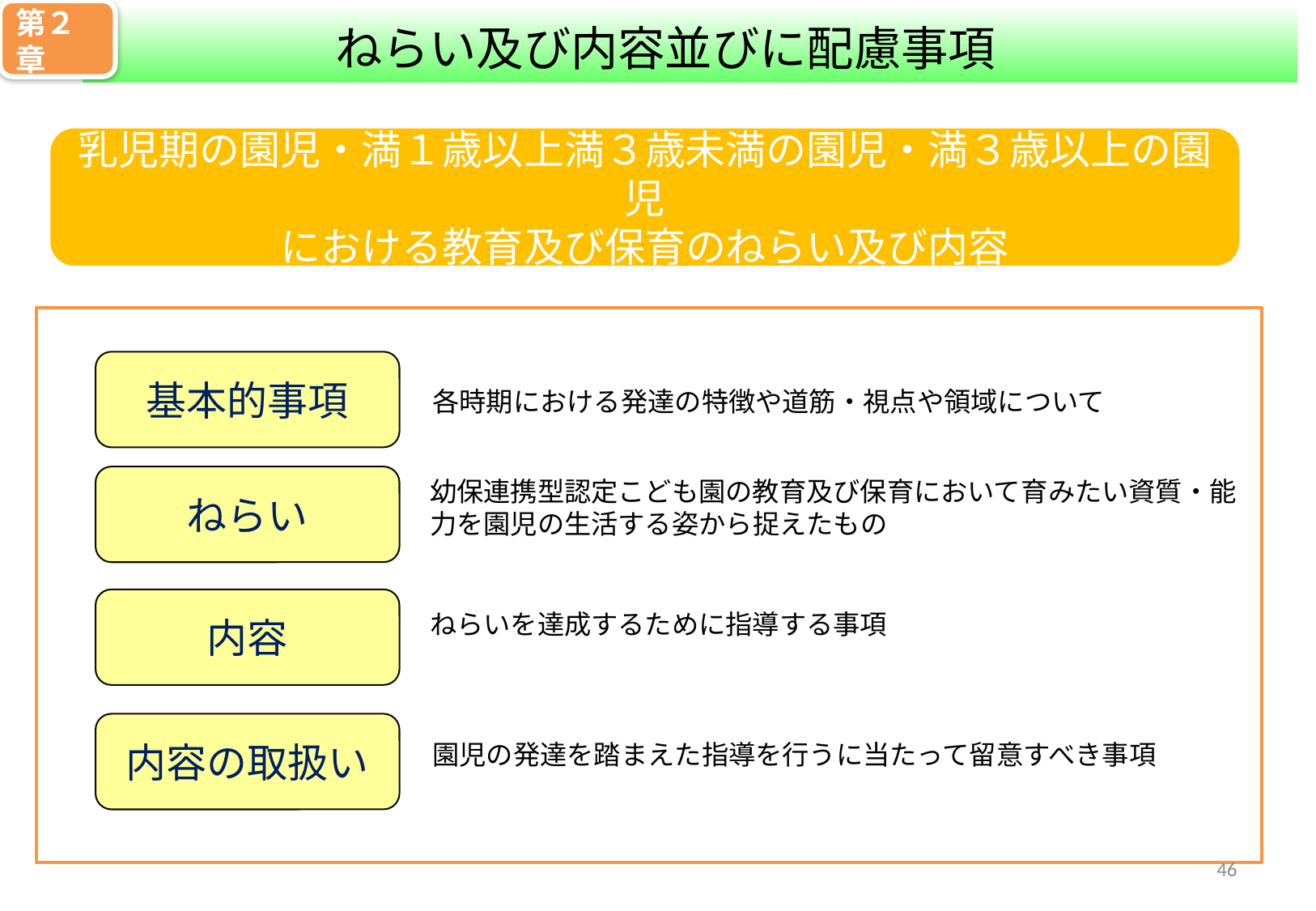

第２章

ねらい及び内容並びに配慮事項
乳児期の園児・満１歳以上満３歳未満の園児・満３歳以上の園児
における教育及び保育のねらい及び内容

基本的事項
各時期における発達の特徴や道筋・視点や領域について
ねらい
幼保連携型認定こども園の教育及び保育において育みたい資質・能力を園児の生活する姿から捉えたもの
内容
ねらいを達成するために指導する事項
内容の取扱い
園児の発達を踏まえた指導を行うに当たって留意すべき事項
46